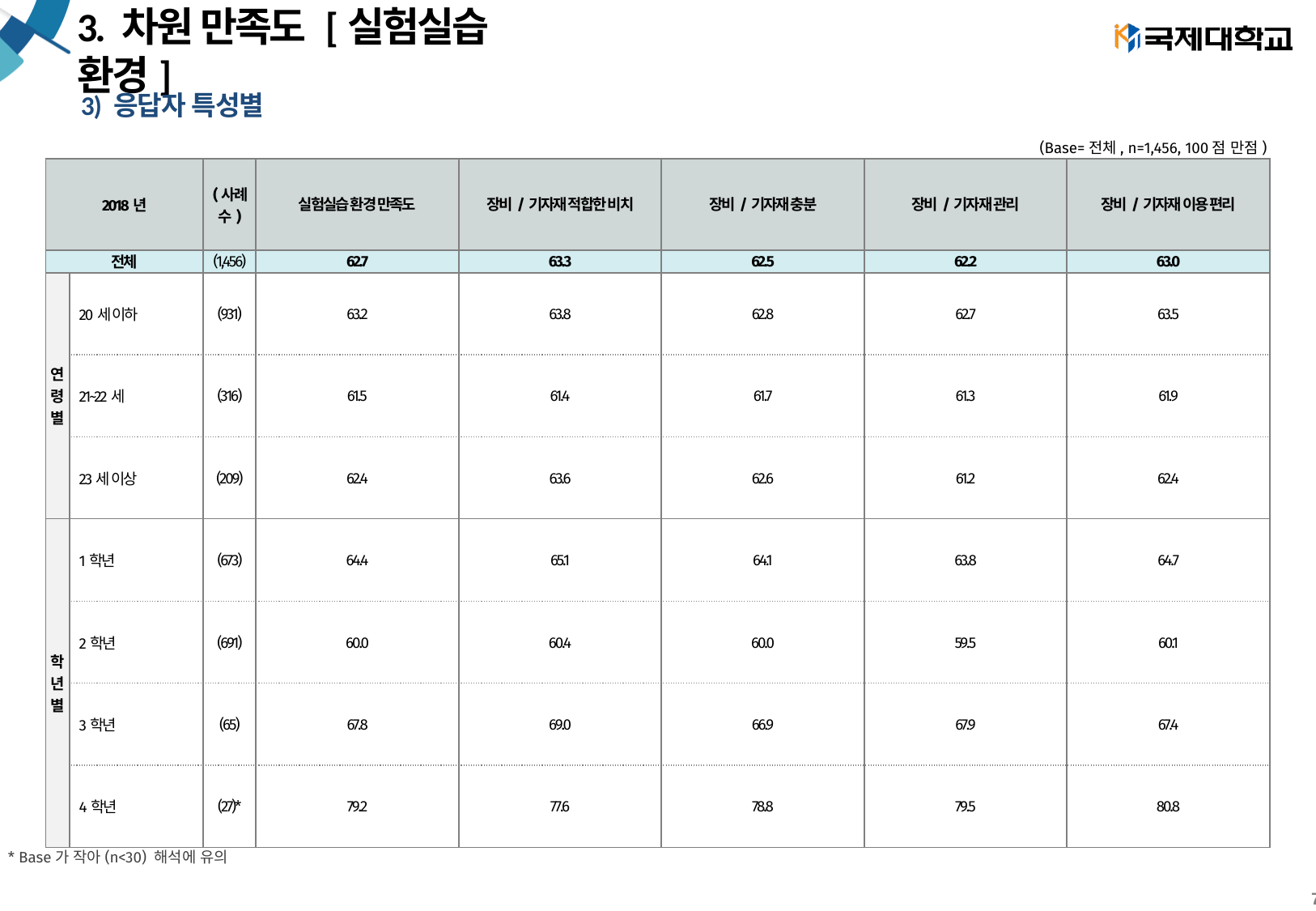

# 3. 차원 만족도 [실험실습 환경]
3) 응답자 특성별
(Base=전체, n=1,456, 100점 만점)
| 2018년 |  | (사례수) | 실험실습 환경 만족도 | 장비/기자재 적합한 비치 | 장비/기자재 충분 | 장비/기자재 관리 | 장비/기자재 이용 편리 |
| --- | --- | --- | --- | --- | --- | --- | --- |
| 전체 |  | (1,456) | 62.7 | 63.3 | 62.5 | 62.2 | 63.0 |
| 연 령 별 | 20세 이하 | (931) | 63.2 | 63.8 | 62.8 | 62.7 | 63.5 |
|  | 21~22세 | (316) | 61.5 | 61.4 | 61.7 | 61.3 | 61.9 |
|  | 23세 이상 | (209) | 62.4 | 63.6 | 62.6 | 61.2 | 62.4 |
| 학 년 별 | 1학년 | (673) | 64.4 | 65.1 | 64.1 | 63.8 | 64.7 |
|  | 2학년 | (691) | 60.0 | 60.4 | 60.0 | 59.5 | 60.1 |
|  | 3학년 | (65) | 67.8 | 69.0 | 66.9 | 67.9 | 67.4 |
|  | 4학년 | (27)\* | 79.2 | 77.6 | 78.8 | 79.5 | 80.8 |
* Base가 작아(n<30) 해석에 유의